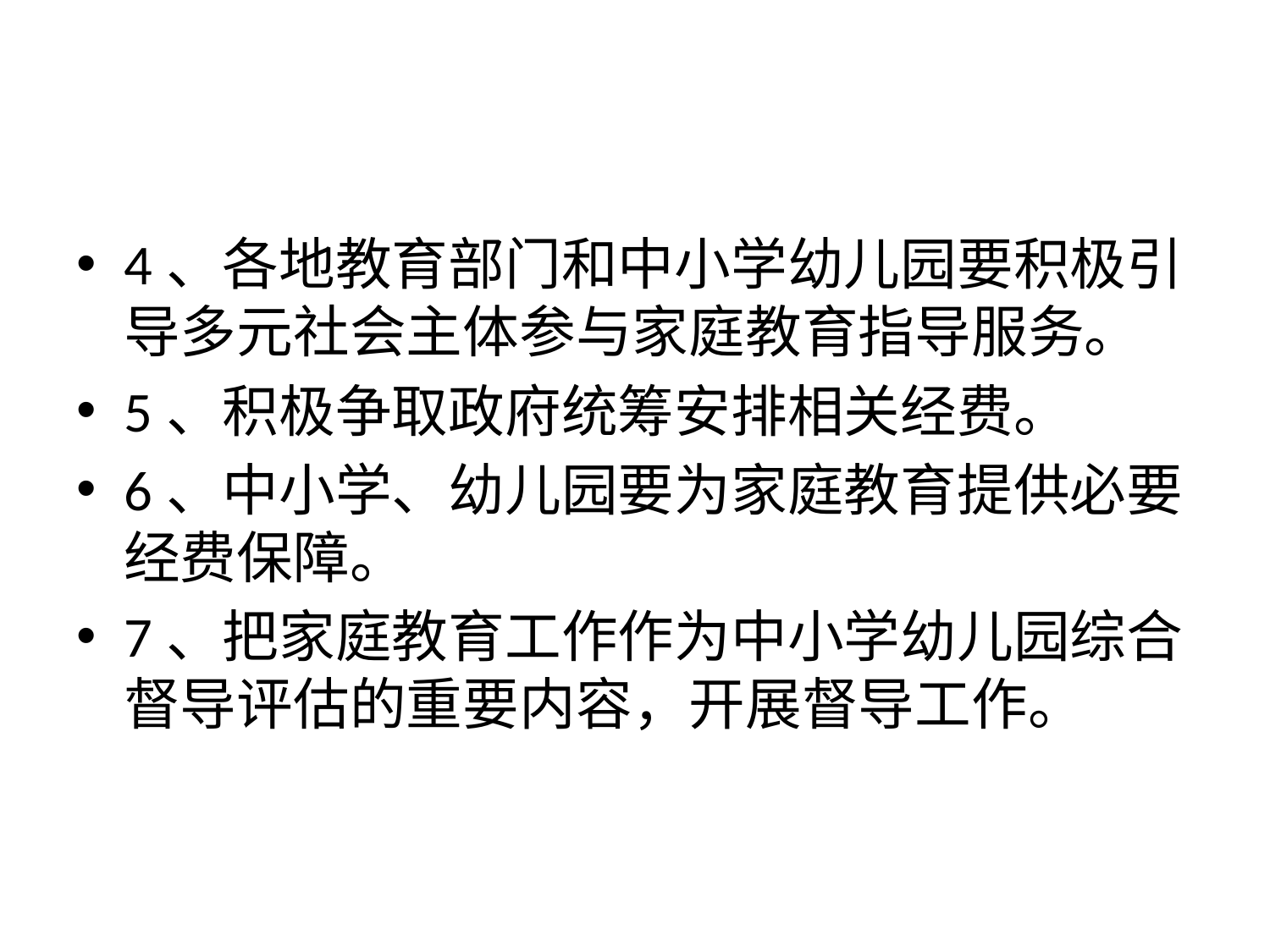

#
4、各地教育部门和中小学幼儿园要积极引导多元社会主体参与家庭教育指导服务。
5、积极争取政府统筹安排相关经费。
6、中小学、幼儿园要为家庭教育提供必要经费保障。
7、把家庭教育工作作为中小学幼儿园综合督导评估的重要内容，开展督导工作。